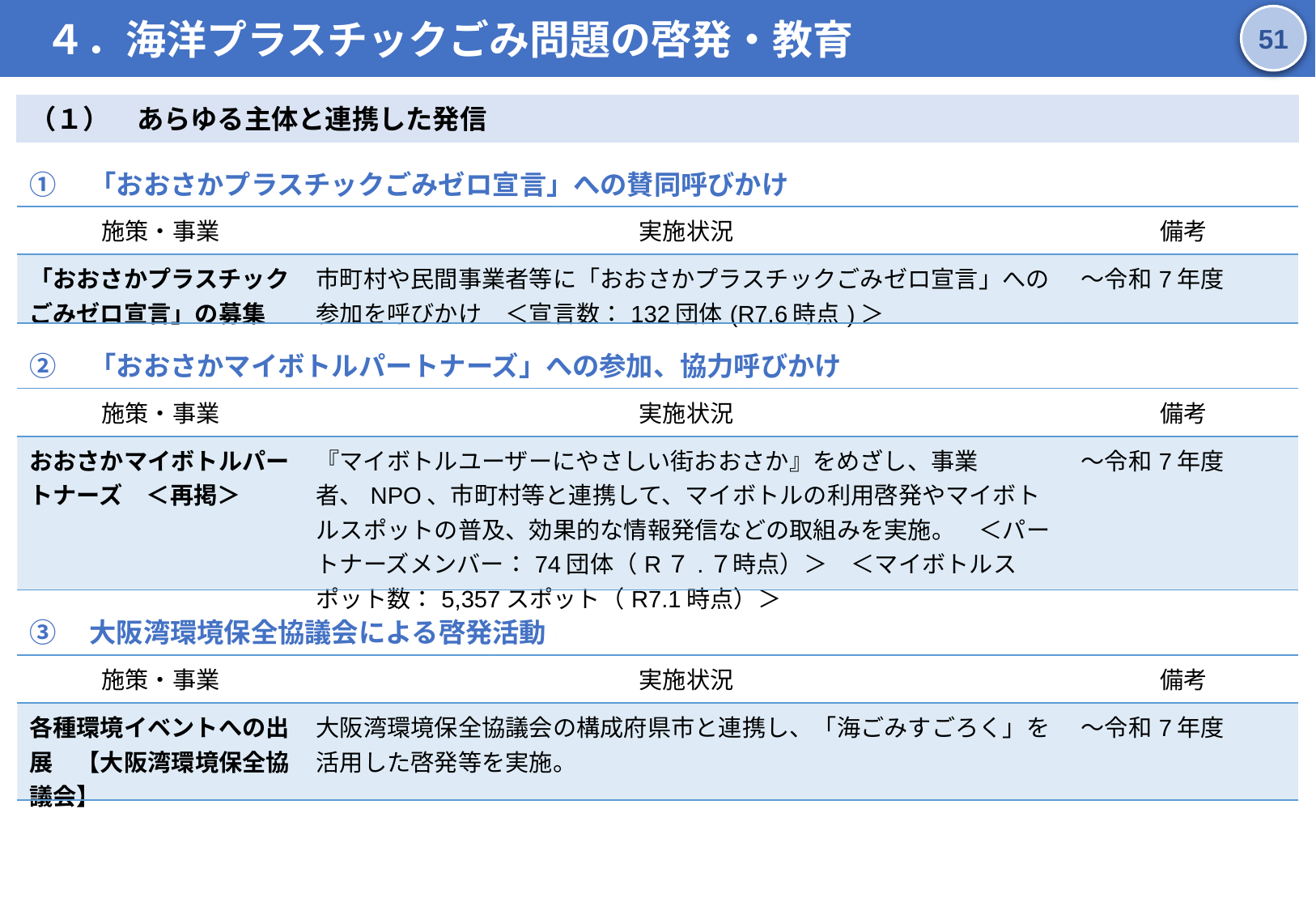

４．海洋プラスチックごみ問題の啓発・教育
51
（１）　あらゆる主体と連携した発信
①　「おおさかプラスチックごみゼロ宣言」への賛同呼びかけ
| 施策・事業 | 実施状況 | 備考 |
| --- | --- | --- |
| 「おおさかプラスチックごみゼロ宣言」の募集 | 市町村や民間事業者等に「おおさかプラスチックごみゼロ宣言」への参加を呼びかけ　＜宣言数：132団体(R7.6時点)＞ | ～令和7年度 |
②　「おおさかマイボトルパートナーズ」への参加、協力呼びかけ
| 施策・事業 | 実施状況 | 備考 |
| --- | --- | --- |
| おおさかマイボトルパートナーズ　＜再掲＞ | 『マイボトルユーザーにやさしい街おおさか』をめざし、事業者、NPO、市町村等と連携して、マイボトルの利用啓発やマイボトルスポットの普及、効果的な情報発信などの取組みを実施。　＜パートナーズメンバー：74団体（R７.７時点）＞　＜マイボトルスポット数：5,357スポット（R7.1時点）＞ | ～令和7年度 |
③　大阪湾環境保全協議会による啓発活動
| 施策・事業 | 実施状況 | 備考 |
| --- | --- | --- |
| 各種環境イベントへの出展　【大阪湾環境保全協議会】 | 大阪湾環境保全協議会の構成府県市と連携し、「海ごみすごろく」を活用した啓発等を実施。 | ～令和7年度 |